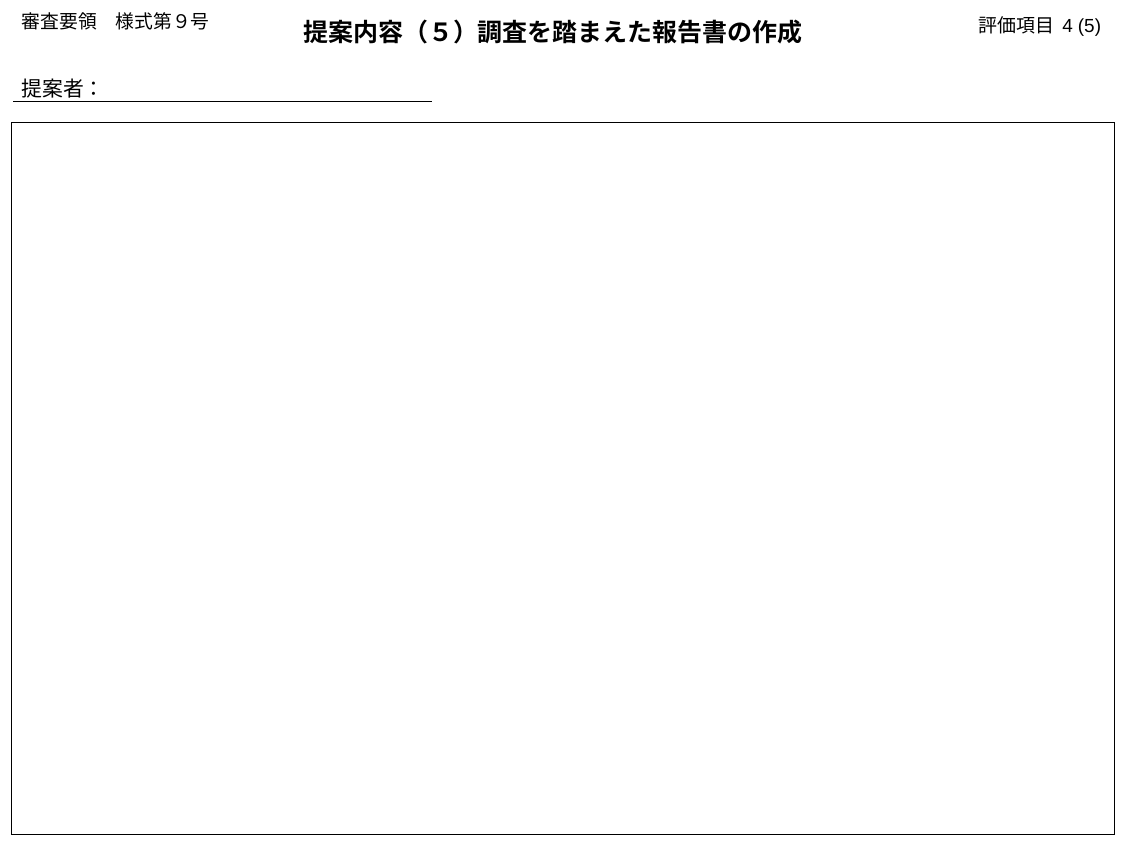

提案内容（５）調査を踏まえた報告書の作成
審査要領　様式第９号
評価項目 4 (5)
提案者：